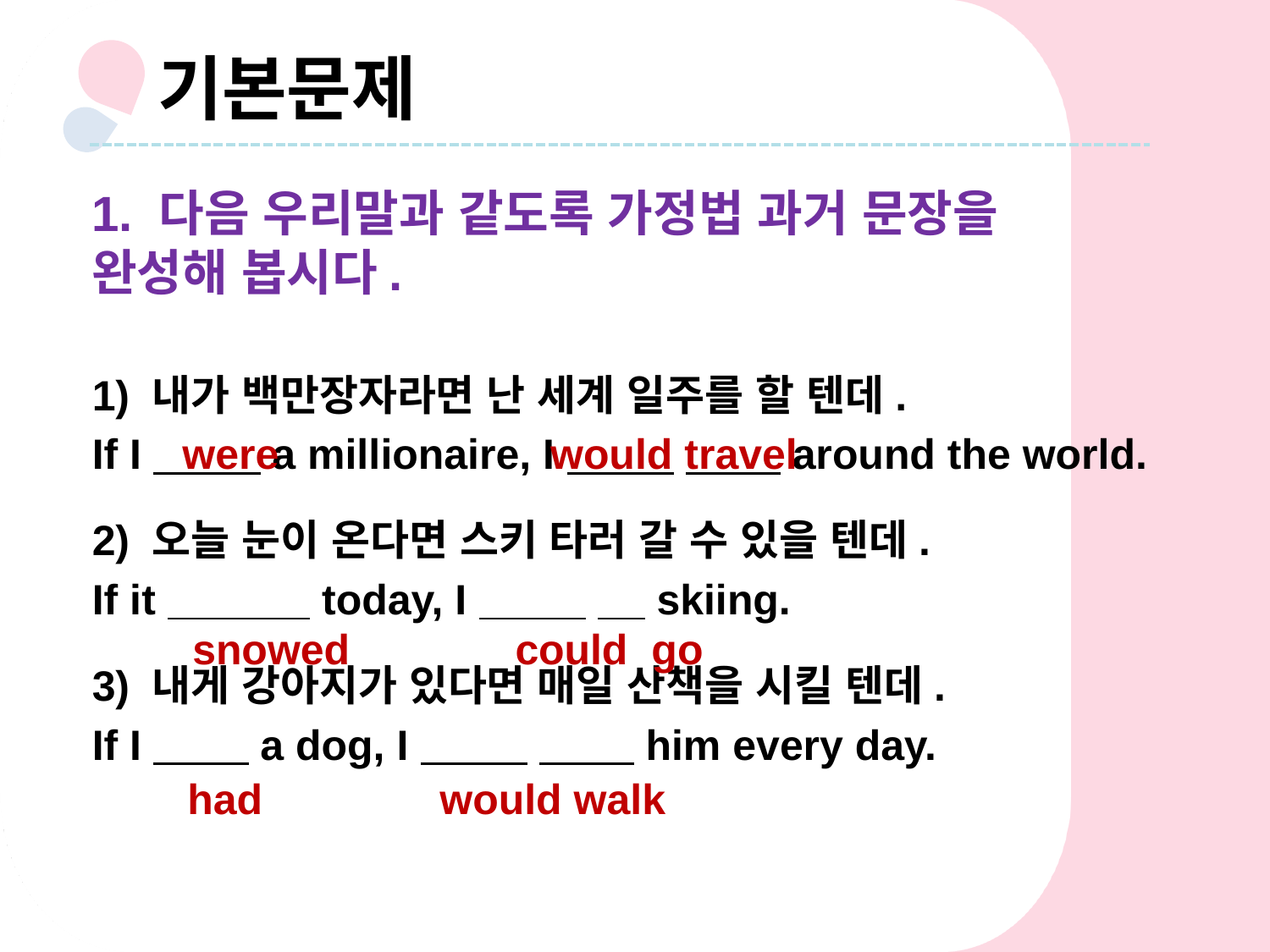

기본문제
1. 다음 우리말과 같도록 가정법 과거 문장을 완성해 봅시다.
1) 내가 백만장자라면 난 세계 일주를 할 텐데.
If I           a millionaire, I                    around the world.
2) 오늘 눈이 온다면 스키 타러 갈 수 있을 텐데.
If it              today, I                skiing.
3) 내게 강아지가 있다면 매일 산책을 시킬 텐데.
If I          a dog, I                    him every day.

were                       would travel
snowed              could  go
had               would walk